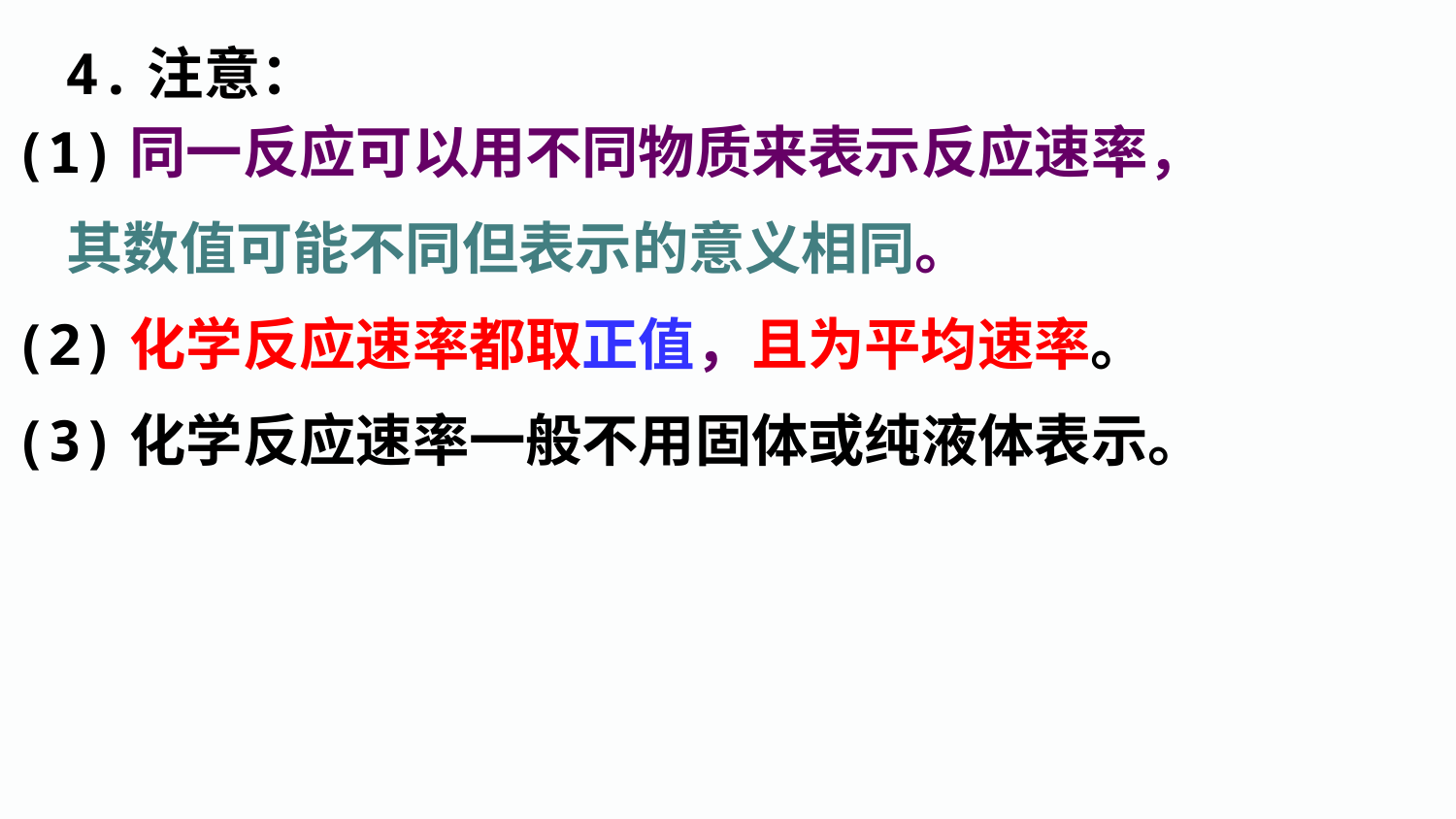

4.注意：
(1)同一反应可以用不同物质来表示反应速率，
   其数值可能不同但表示的意义相同。
(2)化学反应速率都取正值，且为平均速率。
(3)化学反应速率一般不用固体或纯液体表示。